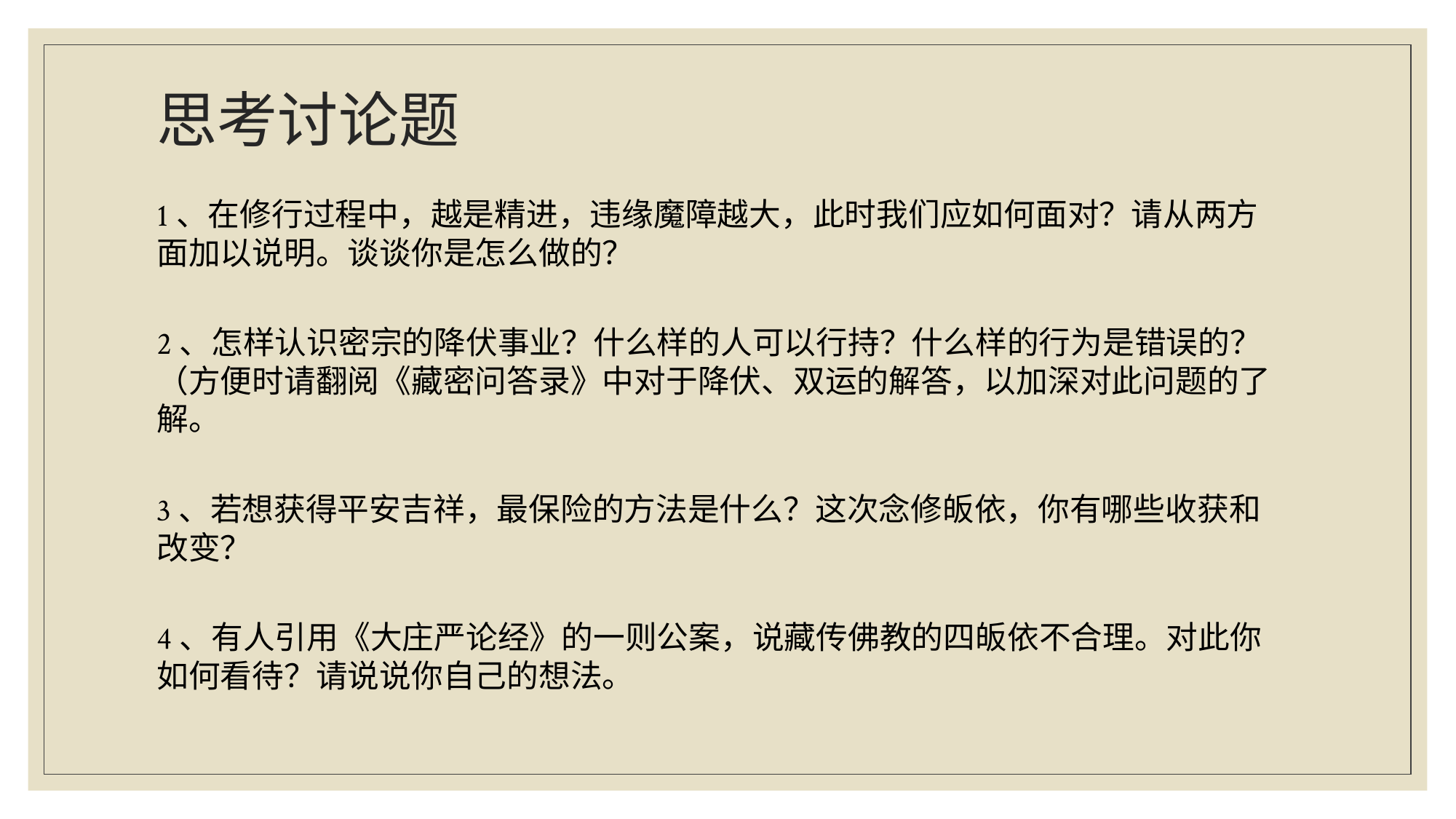

# 思考讨论题
1、在修行过程中，越是精进，违缘魔障越大，此时我们应如何面对？请从两方面加以说明。谈谈你是怎么做的？
2、怎样认识密宗的降伏事业？什么样的人可以行持？什么样的行为是错误的？（方便时请翻阅《藏密问答录》中对于降伏、双运的解答，以加深对此问题的了解。
3、若想获得平安吉祥，最保险的方法是什么？这次念修皈依，你有哪些收获和改变？
4、有人引用《大庄严论经》的一则公案，说藏传佛教的四皈依不合理。对此你如何看待？请说说你自己的想法。